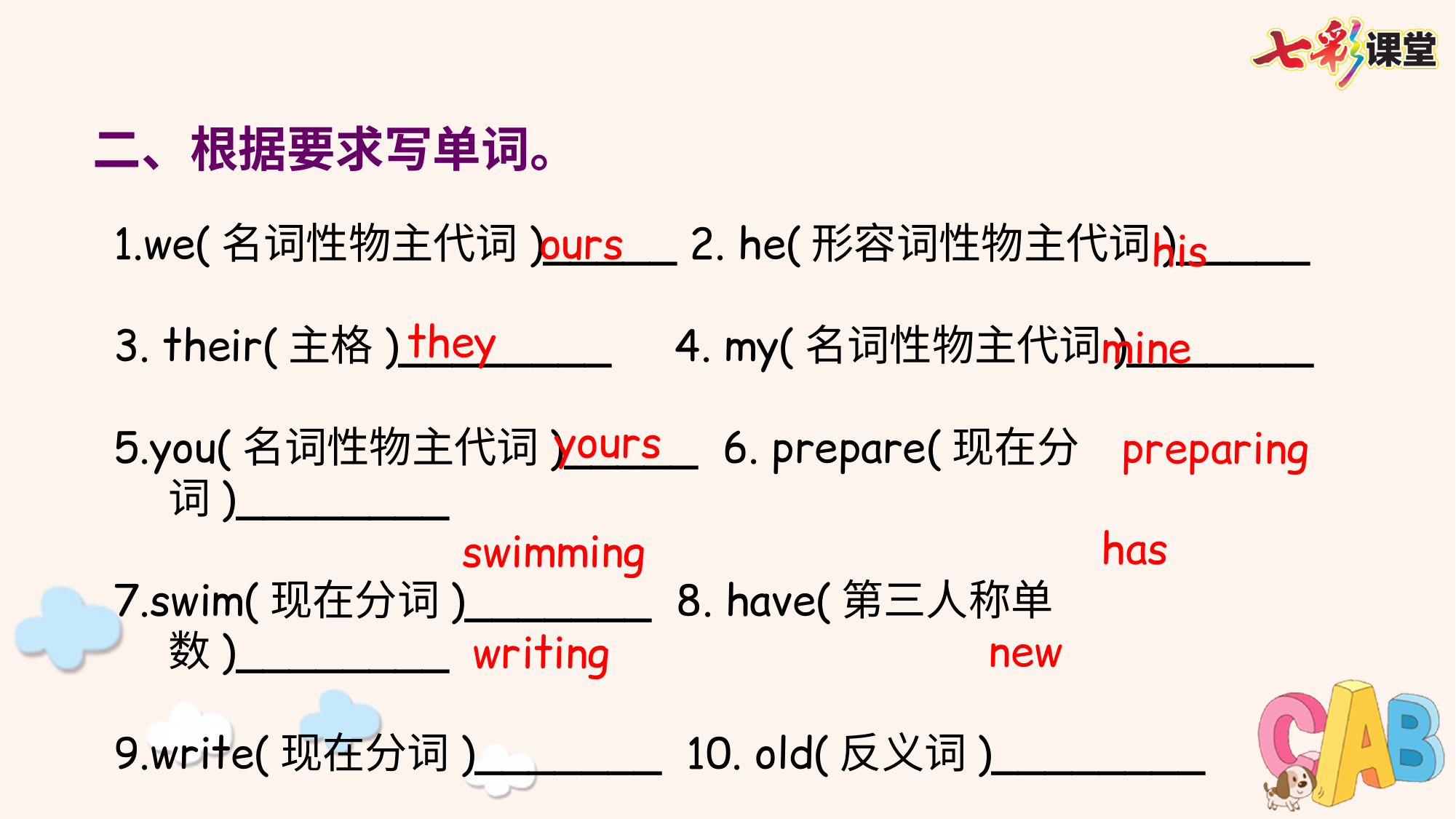

二、根据要求写单词。
1.we(名词性物主代词)_____ 2. he(形容词性物主代词)_____

3. their(主格)________     4. my(名词性物主代词)_______

5.you(名词性物主代词)_____  6. prepare(现在分词)________

7.swim(现在分词)_______  8. have(第三人称单数)________

9.write(现在分词)_______  10. old(反义词)________
ours
his
they
mine
yours
preparing
has
swimming
new
writing